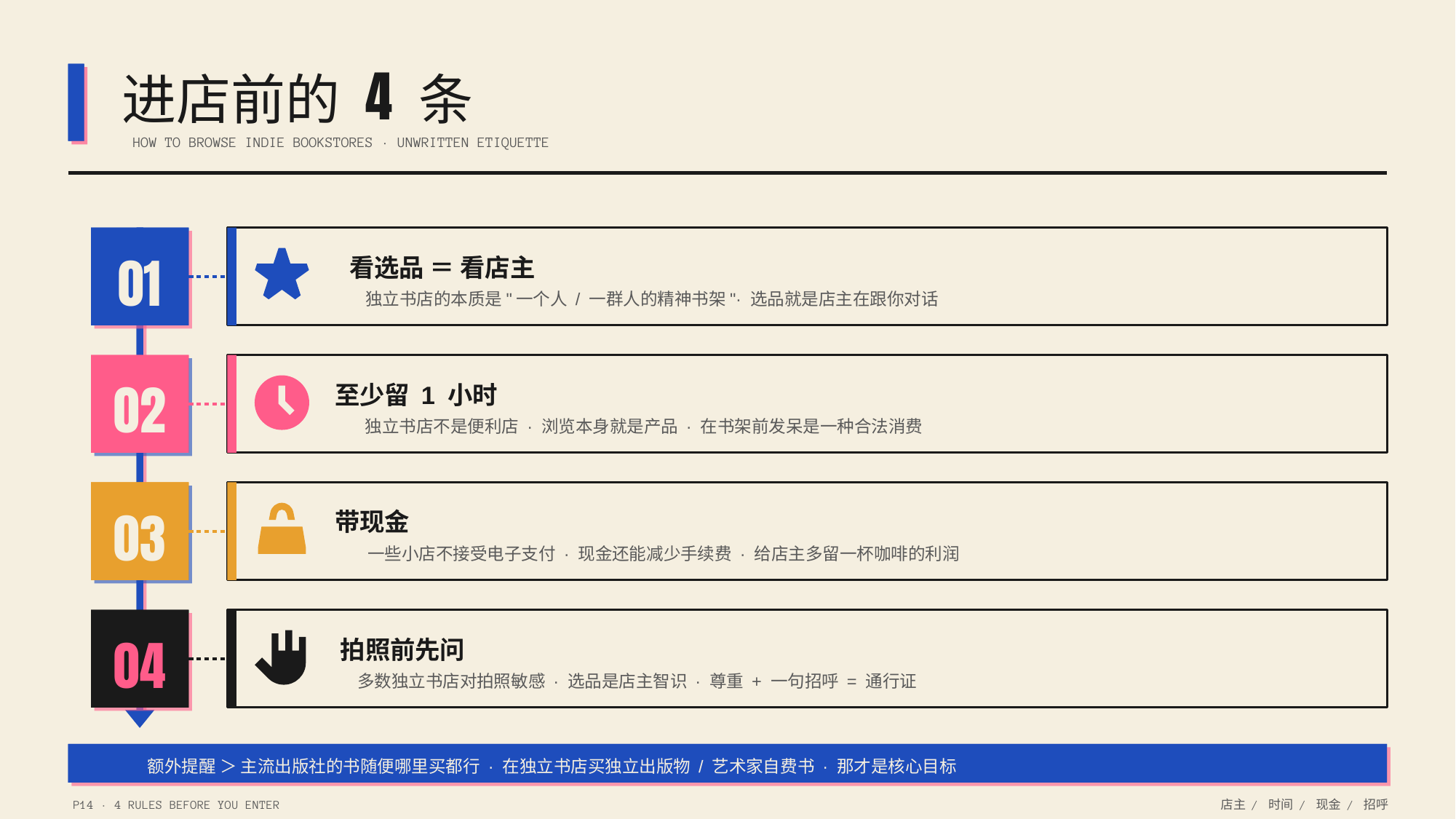

进店前的 4 条

HOW TO BROWSE INDIE BOOKSTORES · UNWRITTEN ETIQUETTE

看选品 ＝ 看店主
01

独立书店的本质是"一个人 / 一群人的精神书架"· 选品就是店主在跟你对话

至少留 1 小时
02

独立书店不是便利店 · 浏览本身就是产品 · 在书架前发呆是一种合法消费

带现金
03

一些小店不接受电子支付 · 现金还能减少手续费 · 给店主多留一杯咖啡的利润

拍照前先问
04

多数独立书店对拍照敏感 · 选品是店主智识 · 尊重 + 一句招呼 = 通行证

额外提醒 ＞ 主流出版社的书随便哪里买都行 · 在独立书店买独立出版物 / 艺术家自费书 · 那才是核心目标
P14 · 4 RULES BEFORE YOU ENTER
店主 / 时间 / 现金 / 招呼